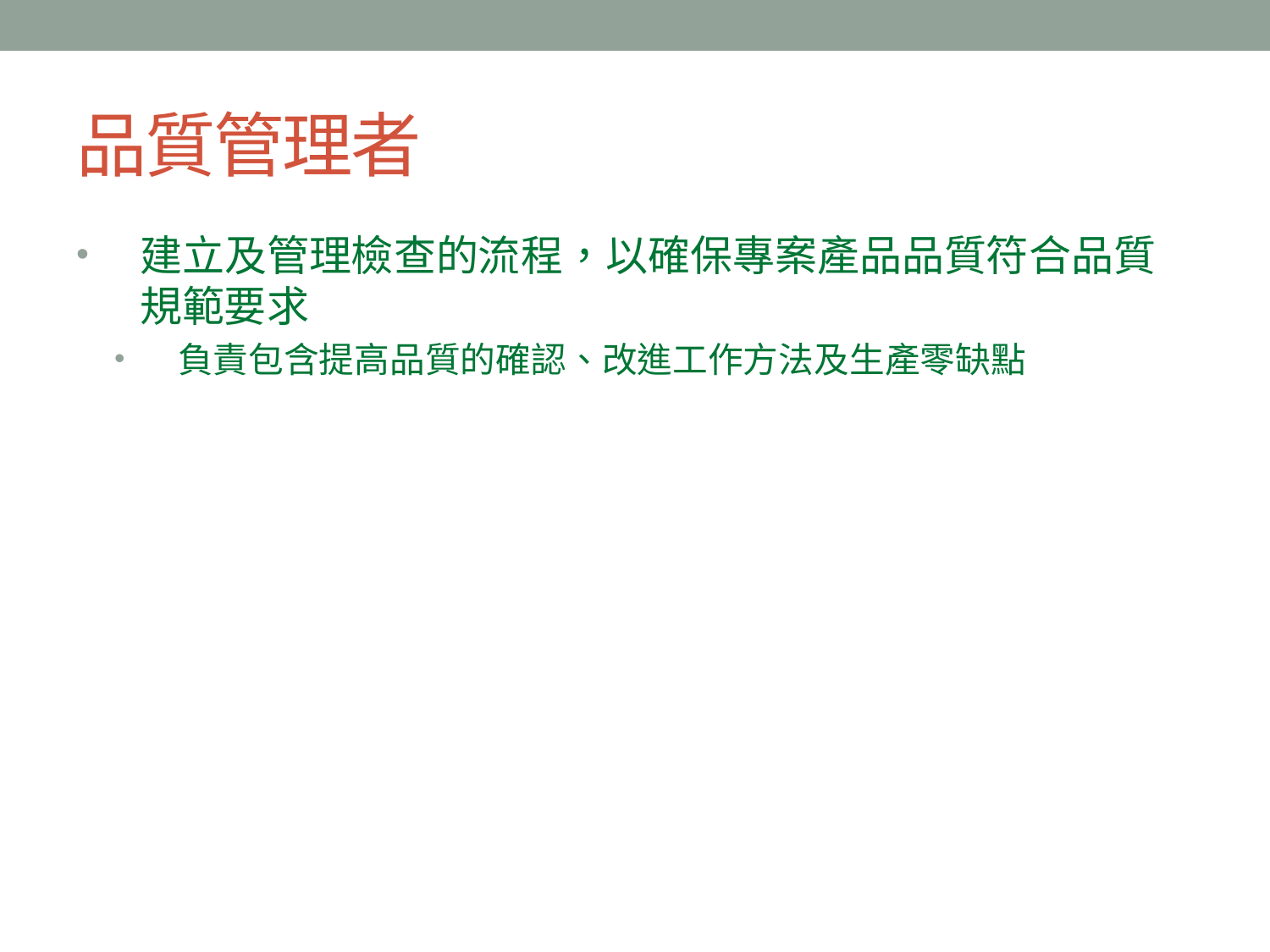

# 品質管理者
建立及管理檢查的流程，以確保專案產品品質符合品質規範要求
負責包含提高品質的確認、改進工作方法及生產零缺點